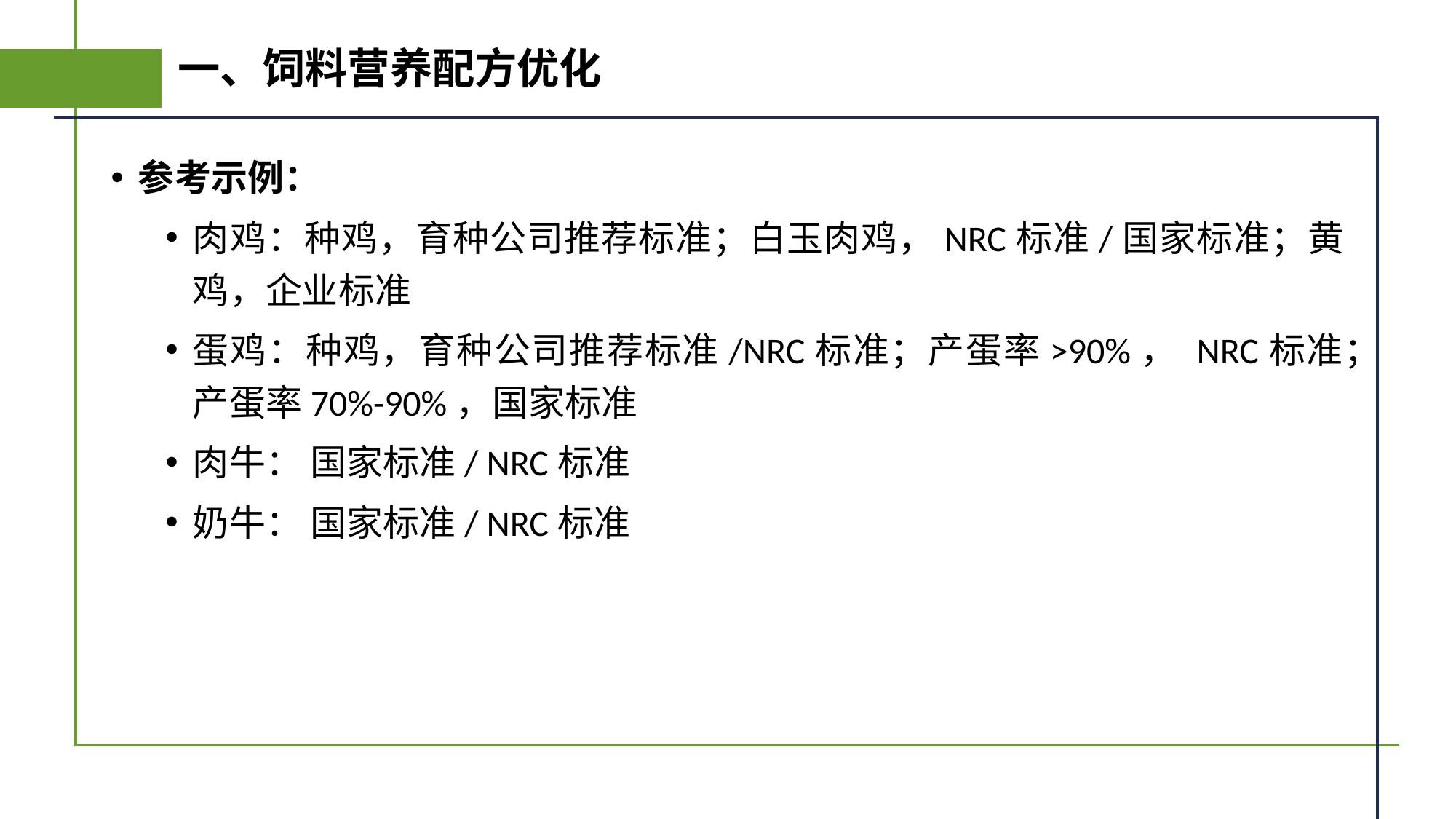

# 一、饲料营养配方优化
参考示例：
肉鸡：种鸡，育种公司推荐标准；白玉肉鸡，NRC标准/国家标准；黄鸡，企业标准
蛋鸡：种鸡，育种公司推荐标准/NRC标准；产蛋率>90%， NRC标准；产蛋率70%-90%，国家标准
肉牛： 国家标准/ NRC标准
奶牛： 国家标准/ NRC标准